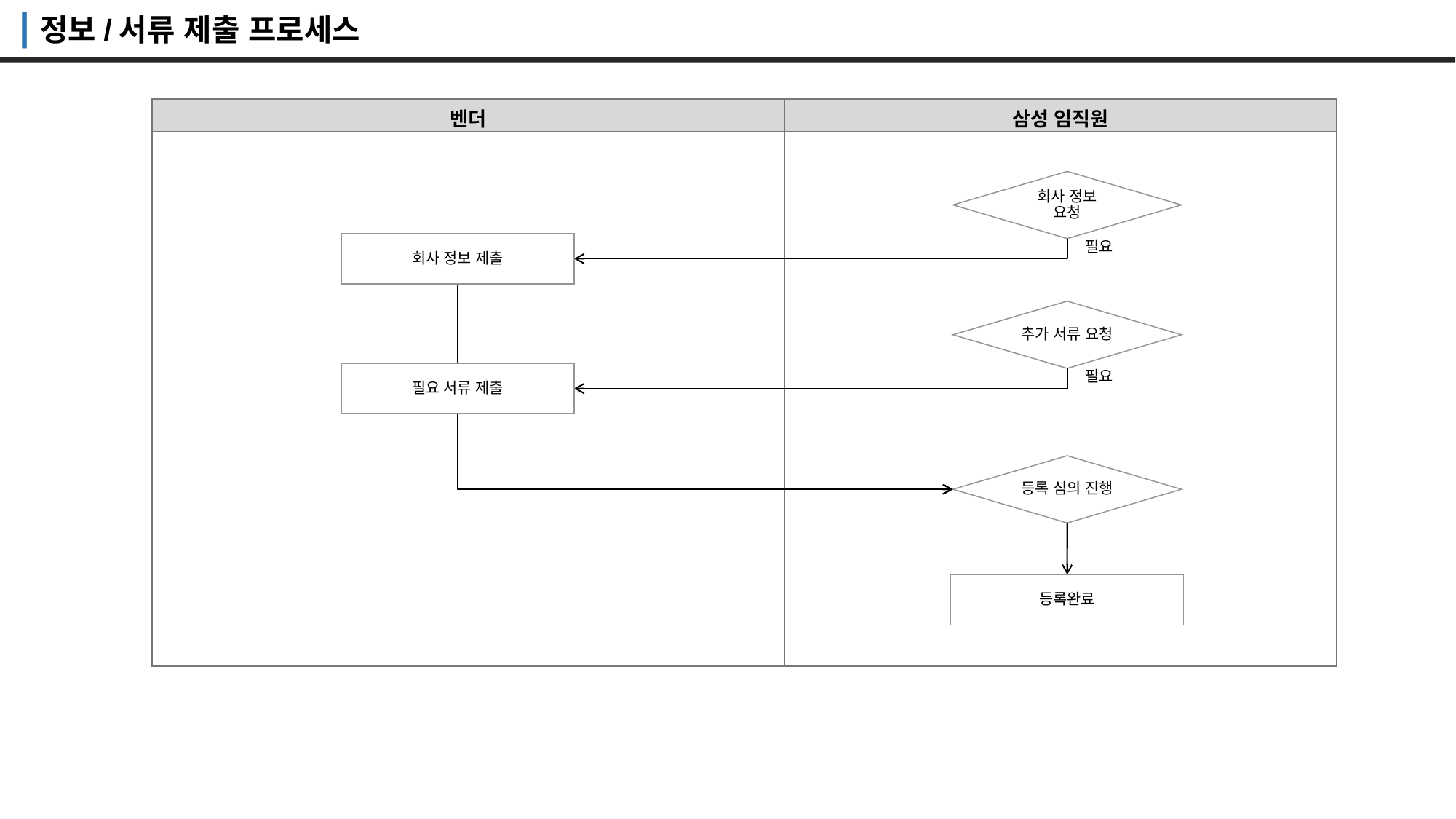

정보/서류 제출 프로세스
| 벤더 | 삼성 임직원 |
| --- | --- |
|  |  |
회사 정보
요청
필요
회사 정보 제출
추가 서류 요청
필요
필요 서류 제출
등록 심의 진행
등록완료